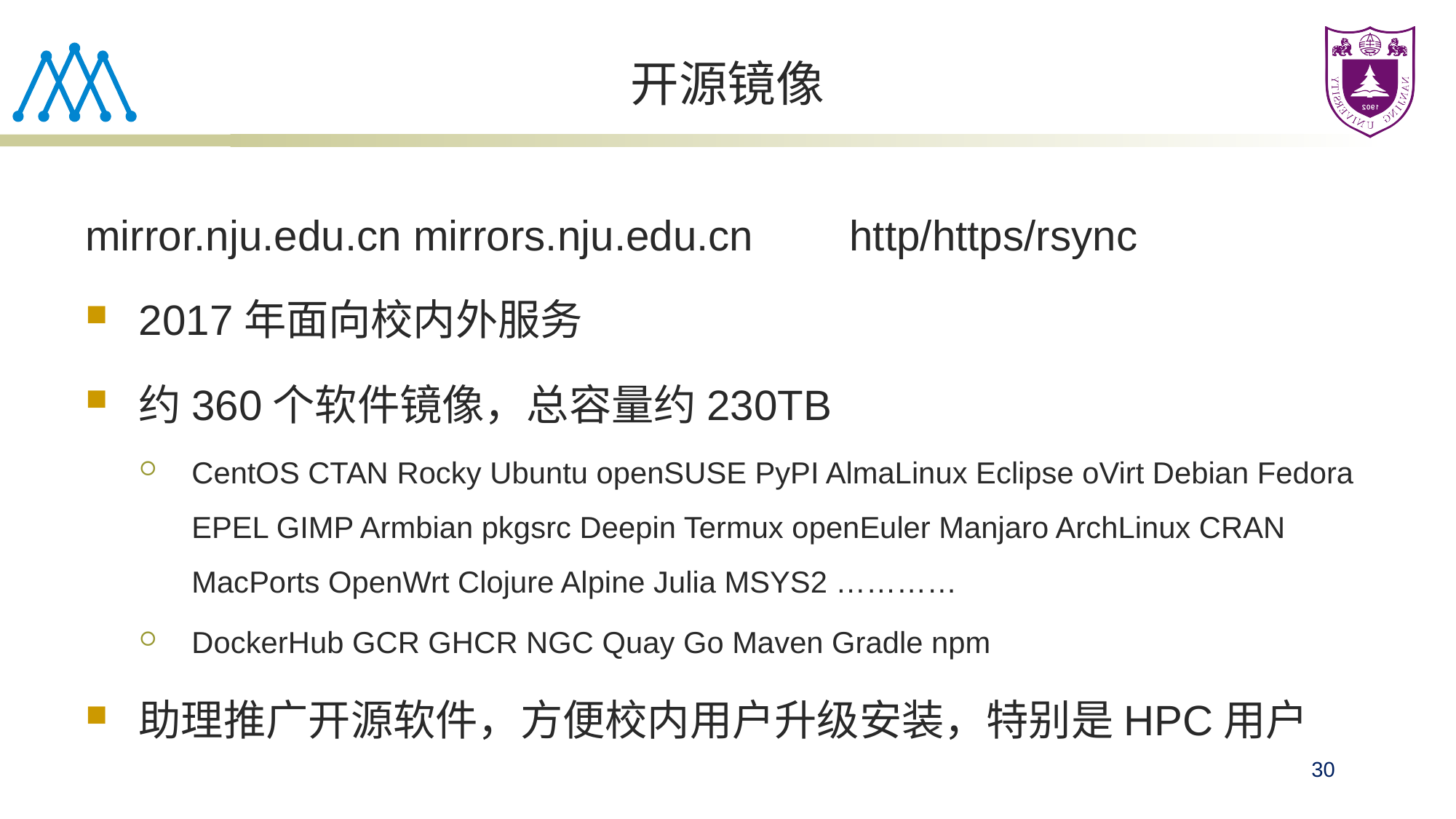

# 开源镜像
mirror.nju.edu.cn mirrors.nju.edu.cn	http/https/rsync
2017年面向校内外服务
约360个软件镜像，总容量约230TB
CentOS CTAN Rocky Ubuntu openSUSE PyPI AlmaLinux Eclipse oVirt Debian Fedora EPEL GIMP Armbian pkgsrc Deepin Termux openEuler Manjaro ArchLinux CRAN MacPorts OpenWrt Clojure Alpine Julia MSYS2 …………
DockerHub GCR GHCR NGC Quay Go Maven Gradle npm
助理推广开源软件，方便校内用户升级安装，特别是HPC用户
30